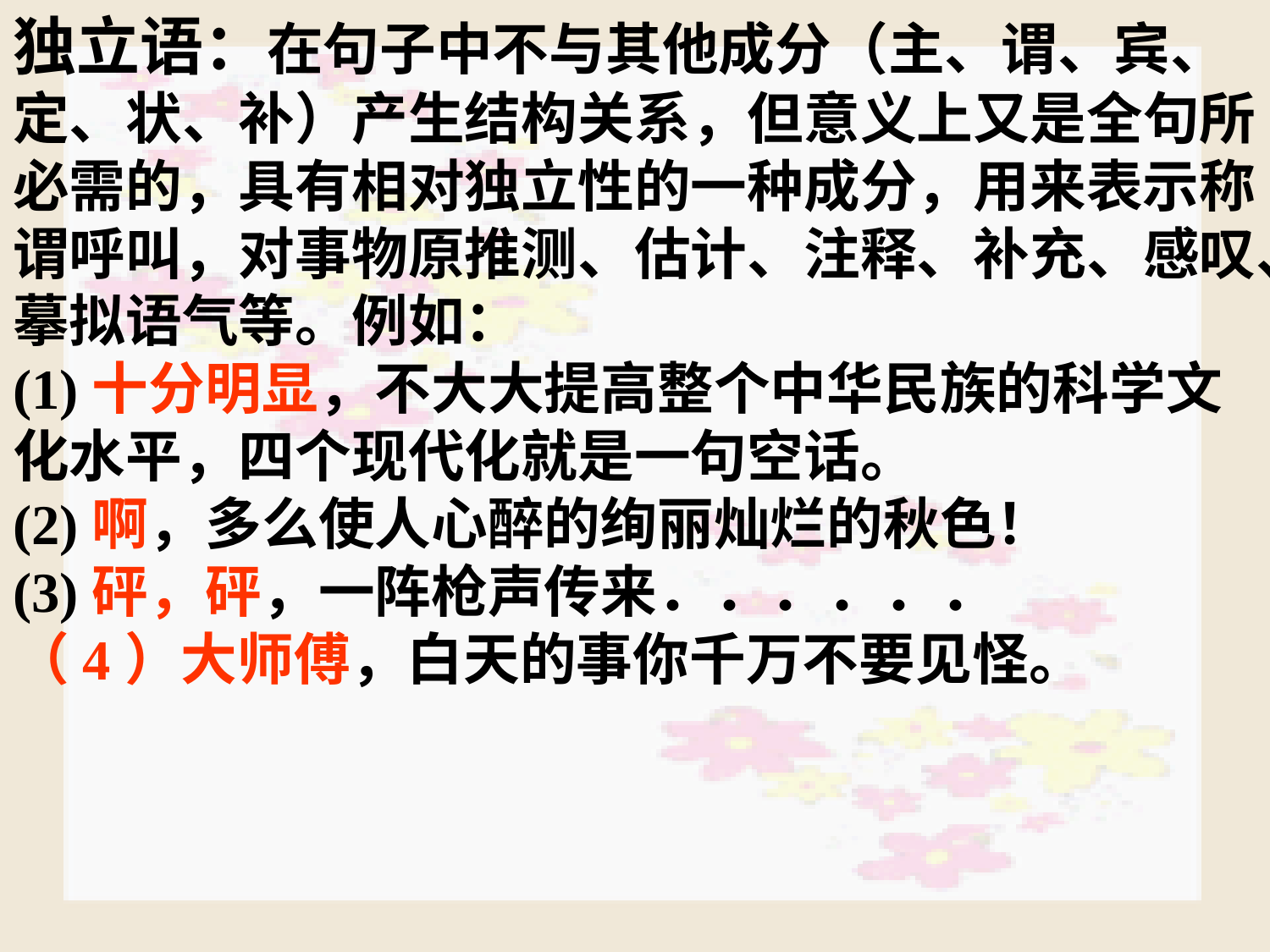

独立语：在句子中不与其他成分（主、谓、宾、定、状、补）产生结构关系，但意义上又是全句所必需的，具有相对独立性的一种成分，用来表示称谓呼叫，对事物原推测、估计、注释、补充、感叹、摹拟语气等。例如：
(1)十分明显，不大大提高整个中华民族的科学文化水平，四个现代化就是一句空话。
(2)啊，多么使人心醉的绚丽灿烂的秋色！
(3)砰，砰，一阵枪声传来．．．．．．
（4）大师傅，白天的事你千万不要见怪。